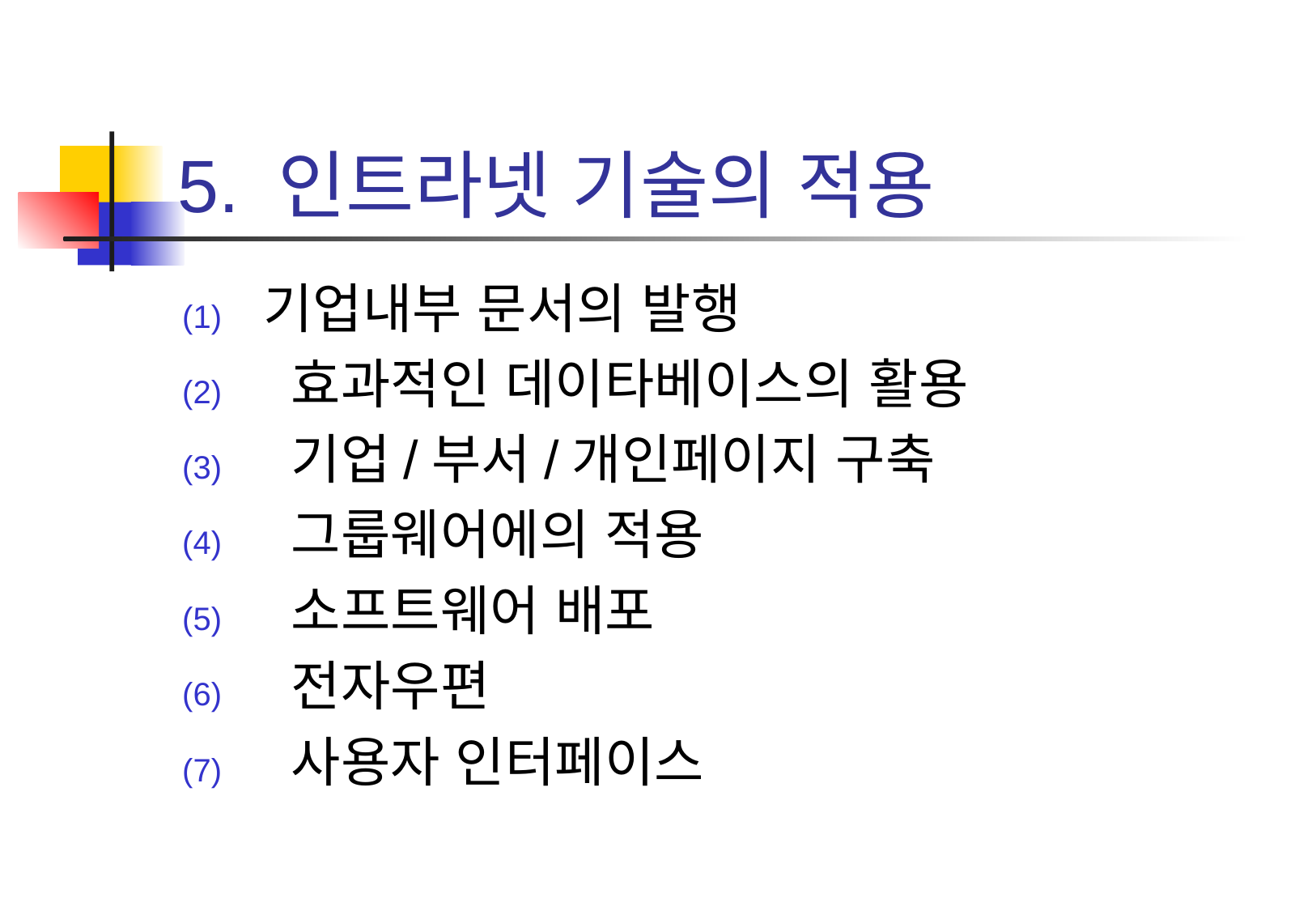

# 5. 인트라넷 기술의 적용
기업내부 문서의 발행
 효과적인 데이타베이스의 활용
 기업/부서/개인페이지 구축
 그룹웨어에의 적용
 소프트웨어 배포
 전자우편
 사용자 인터페이스